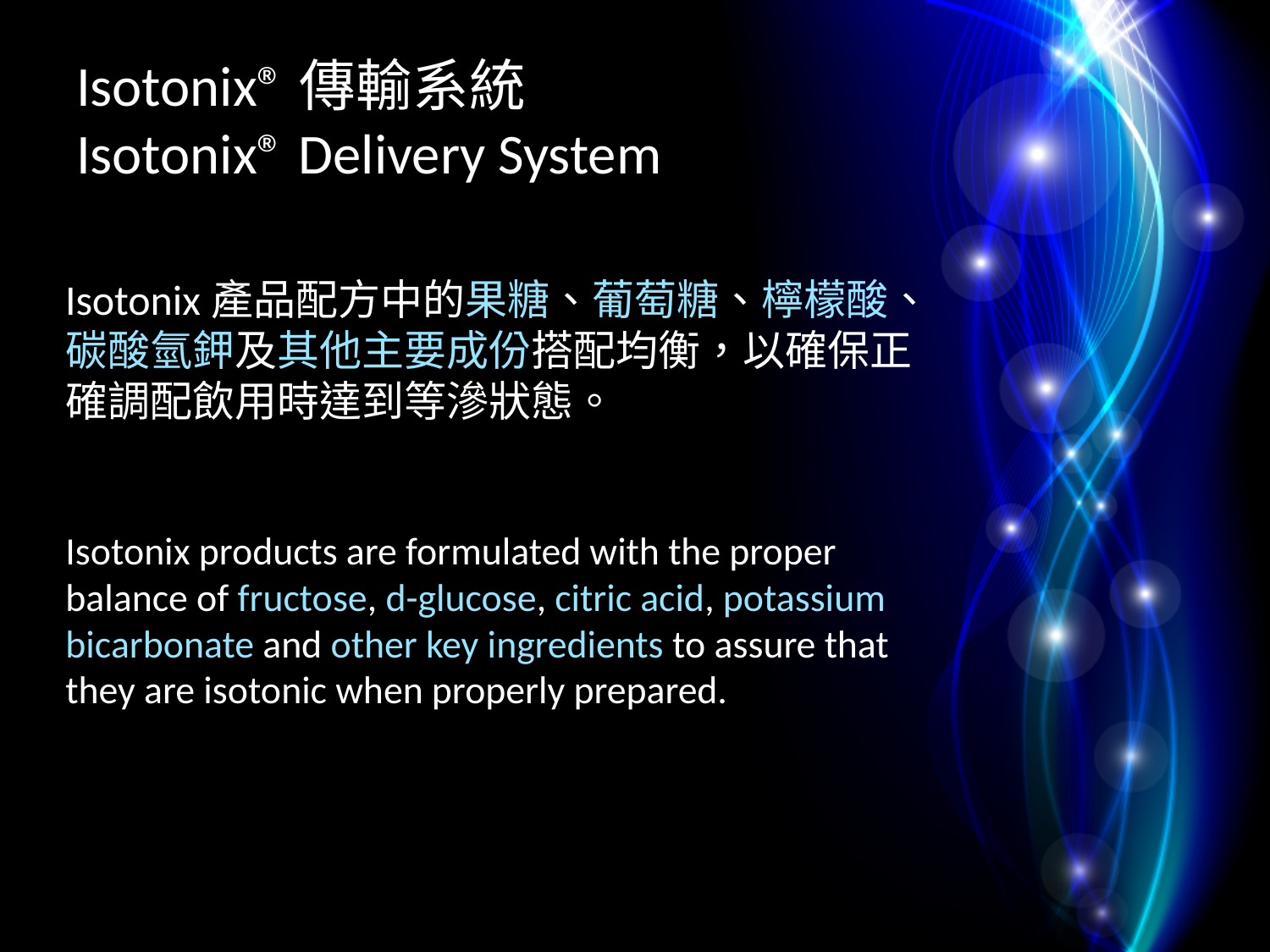

# Isotonix®傳輸系統 Isotonix® Delivery System
Isotonix產品配方中的果糖、葡萄糖、檸檬酸、碳酸氫鉀及其他主要成份搭配均衡，以確保正確調配飲用時達到等滲狀態。
Isotonix products are formulated with the proper balance of fructose, d-glucose, citric acid, potassium bicarbonate and other key ingredients to assure that they are isotonic when properly prepared.